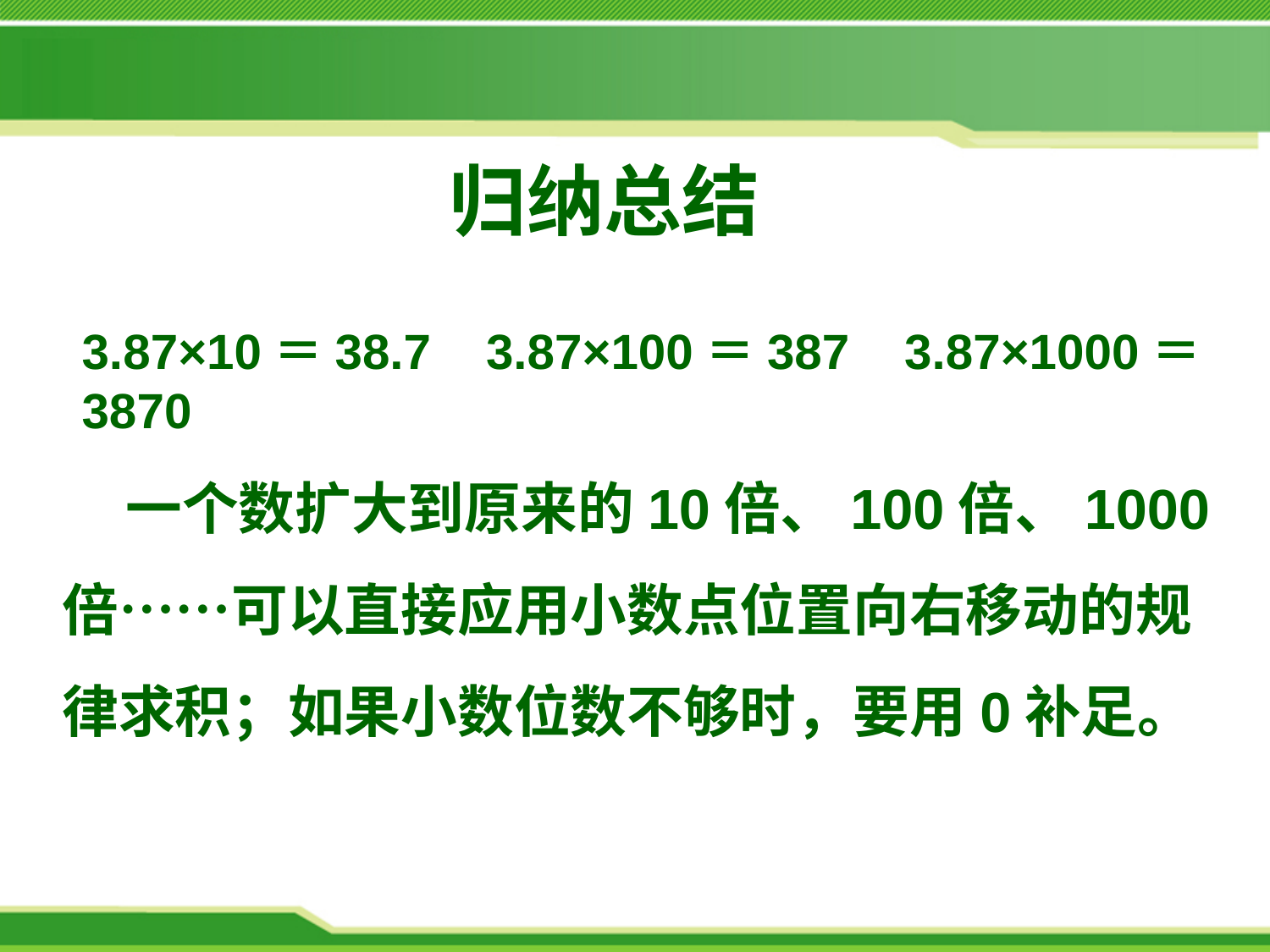

归纳总结
3.87×10＝38.7    3.87×100＝387    3.87×1000＝3870
一个数扩大到原来的10倍、100倍、1000倍……可以直接应用小数点位置向右移动的规律求积；如果小数位数不够时，要用0补足。